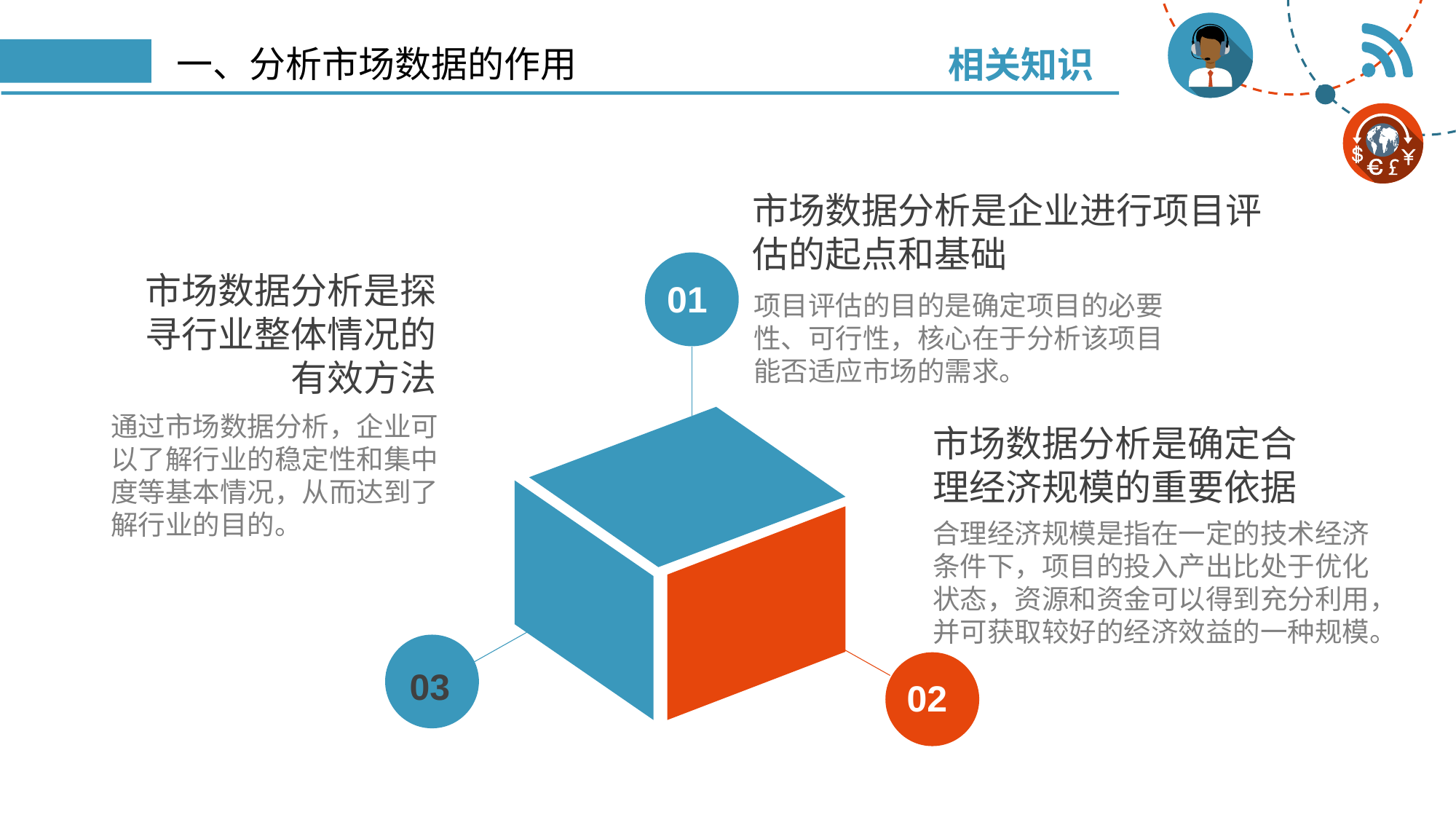

相关知识
# 一、分析市场数据的作用
市场数据分析是企业进行项目评估的起点和基础

市场数据分析是探寻行业整体情况的有效方法
01
项目评估的目的是确定项目的必要性、可行性，核心在于分析该项目能否适应市场的需求。
通过市场数据分析，企业可以了解行业的稳定性和集中度等基本情况，从而达到了解行业的目的。
市场数据分析是确定合理经济规模的重要依据

合理经济规模是指在一定的技术经济条件下，项目的投入产出比处于优化状态，资源和资金可以得到充分利用，并可获取较好的经济效益的一种规模。

03
02